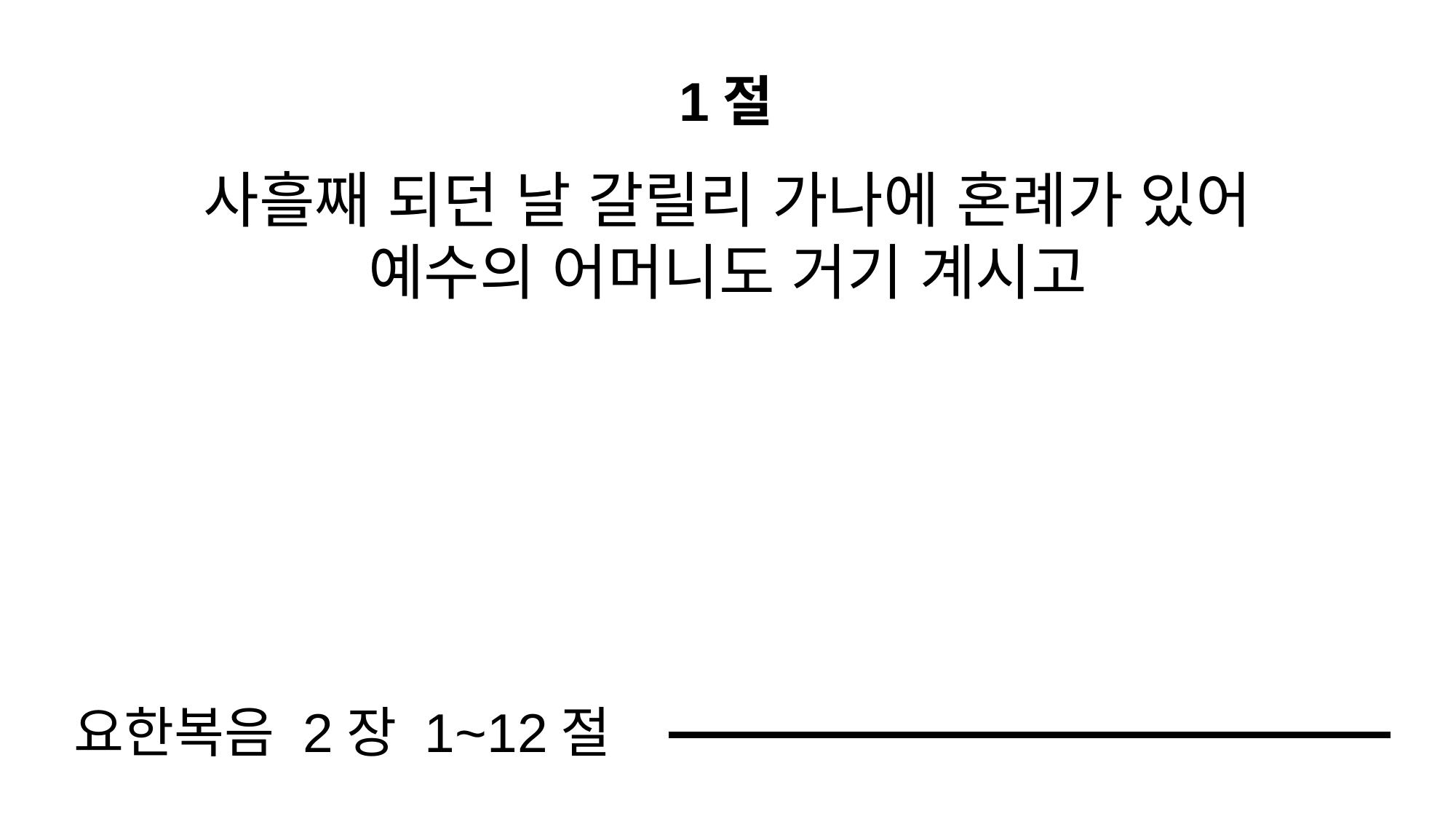

1절
사흘째 되던 날 갈릴리 가나에 혼례가 있어
예수의 어머니도 거기 계시고
요한복음 2장 1~12절